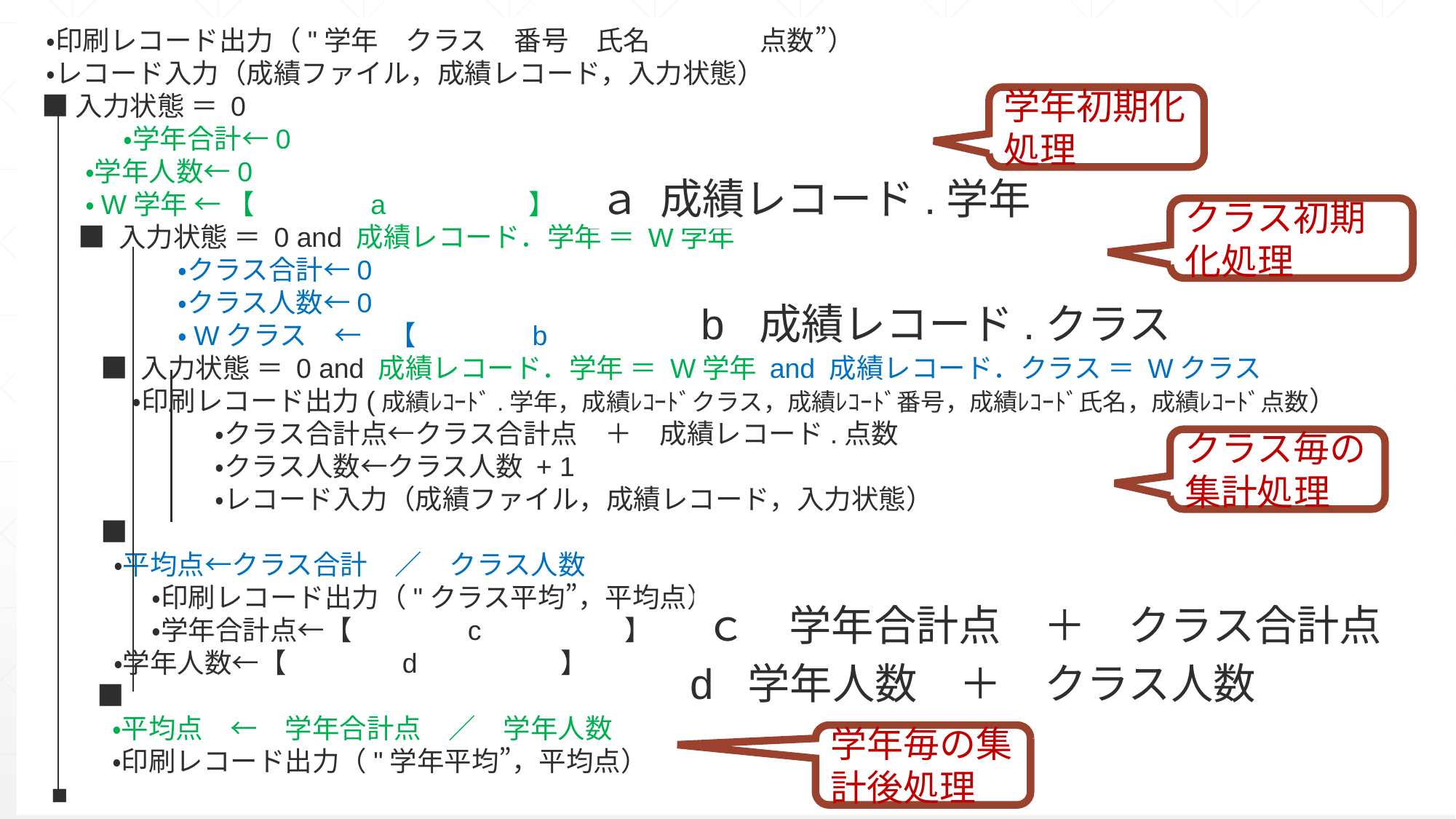

・印刷レコード出力（"学年　クラス　番号　氏名　　　　点数”）
  ・レコード入力（成績ファイル，成績レコード，入力状態）
 ■入力状態 ＝ 0
　　　 ・学年合計←0
       ・学年人数←0
       ・W学年 ← 【　　　　a　　　　　】
       ■ 入力状態 ＝ 0 and 成績レコード．学年 ＝ W学年
　　　　　 ・クラス合計←0
　　　　　 ・クラス人数←0
　　　　　 ・Wクラス　←　【　　　　b　　　　　】
        ■ 入力状態 ＝ 0 and 成績レコード．学年 ＝ W学年 and 成績レコード．クラス ＝ Wクラス
            ・印刷レコード出力(成績ﾚｺｰﾄﾞ.学年，成績ﾚｺｰﾄﾞクラス，成績ﾚｺｰﾄﾞ番号，成績ﾚｺｰﾄﾞ氏名，成績ﾚｺｰﾄﾞ点数）
　　　　　　・クラス合計点←クラス合計点　＋　成績レコード.点数
　　　　　　・クラス人数←クラス人数 + 1
　　　　　　・レコード入力（成績ファイル，成績レコード，入力状態）
        ■
         ・平均点←クラス合計　／　クラス人数
　　　   ・印刷レコード出力（"クラス平均”，平均点）
　　　   ・学年合計点←【　　　　c　　　　　】
         ・学年人数←【　　　　d　　　　　】
　   ■
　　 ・平均点　←　学年合計点　／　学年人数
　　 ・印刷レコード出力（"学年平均”，平均点）
■
学年初期化処理
ａ  成績レコード.学年
クラス初期化処理
b  成績レコード.クラス
クラス毎の集計処理
ｃ　学年合計点　＋　クラス合計点

d  学年人数　＋　クラス人数
学年毎の集計後処理